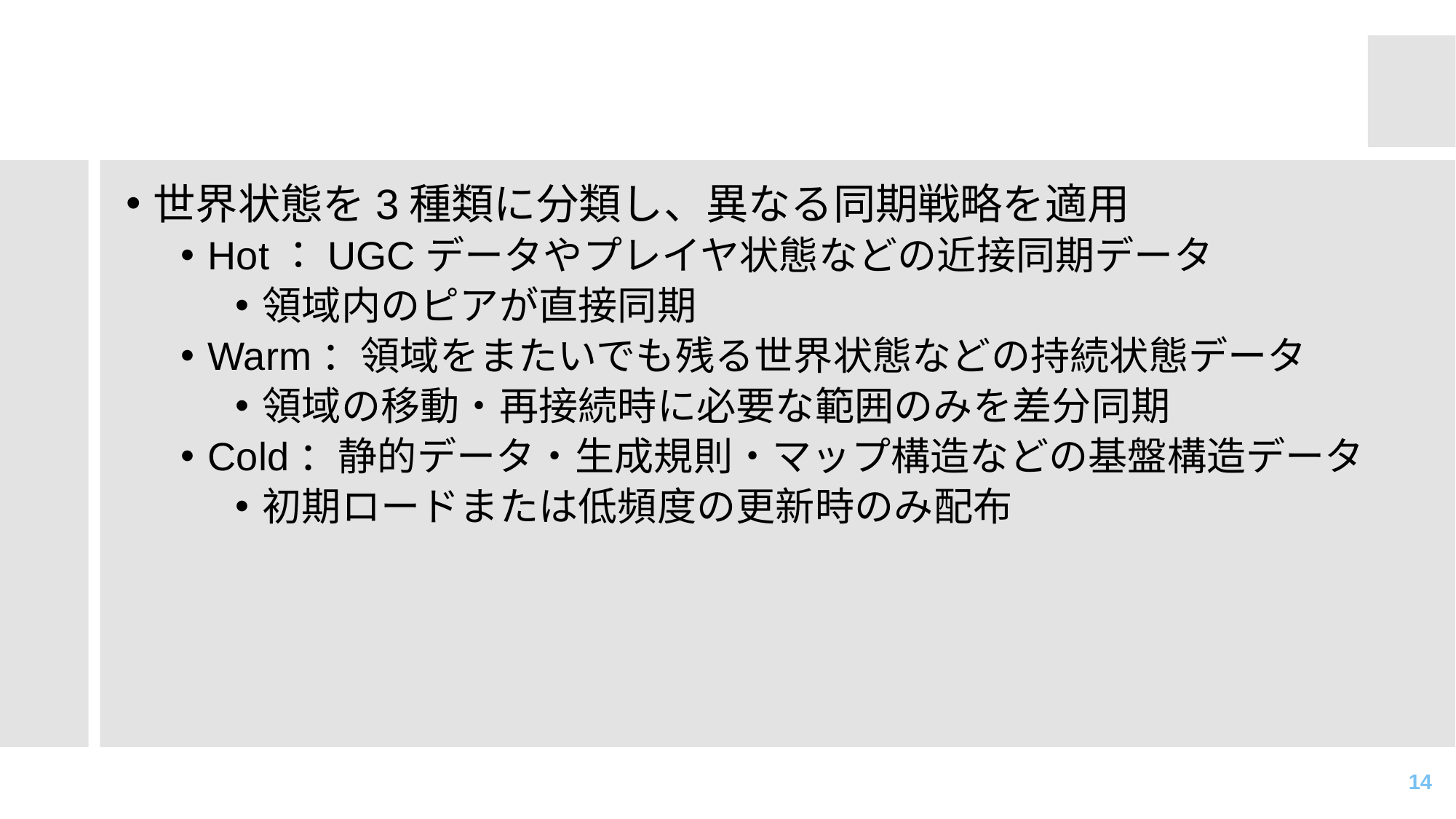

# (4) データ同期戦略
世界状態を3種類に分類し、異なる同期戦略を適用
Hot：UGCデータやプレイヤ状態などの近接同期データ
領域内のピアが直接同期
Warm：領域をまたいでも残る世界状態などの持続状態データ
領域の移動・再接続時に必要な範囲のみを差分同期
Cold：静的データ・生成規則・マップ構造などの基盤構造データ
初期ロードまたは低頻度の更新時のみ配布
14